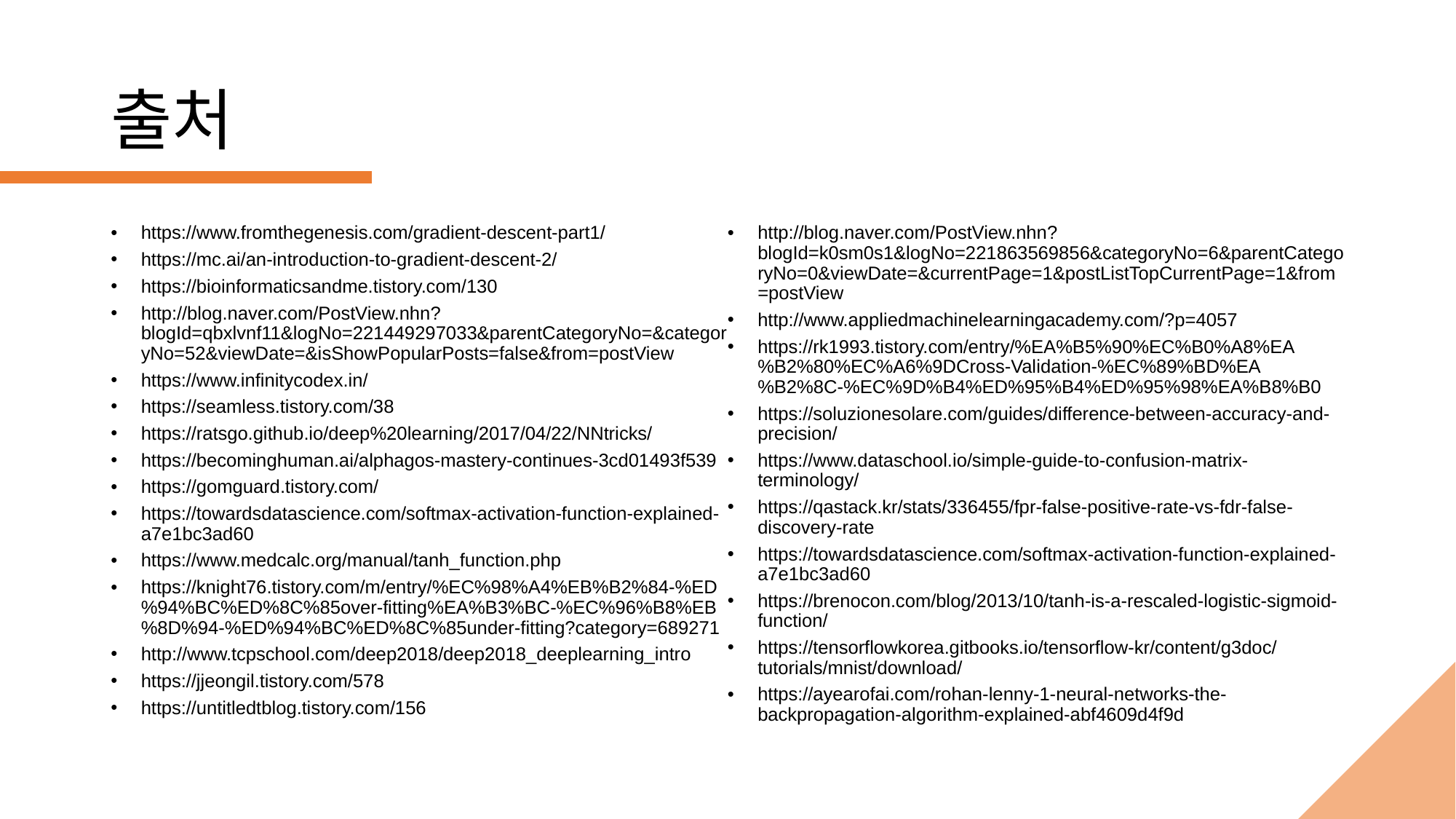

# 출처
https://www.fromthegenesis.com/gradient-descent-part1/
https://mc.ai/an-introduction-to-gradient-descent-2/
https://bioinformaticsandme.tistory.com/130
http://blog.naver.com/PostView.nhn?blogId=qbxlvnf11&logNo=221449297033&parentCategoryNo=&categoryNo=52&viewDate=&isShowPopularPosts=false&from=postView
https://www.infinitycodex.in/
https://seamless.tistory.com/38
https://ratsgo.github.io/deep%20learning/2017/04/22/NNtricks/
https://becominghuman.ai/alphagos-mastery-continues-3cd01493f539
https://gomguard.tistory.com/
https://towardsdatascience.com/softmax-activation-function-explained-a7e1bc3ad60
https://www.medcalc.org/manual/tanh_function.php
https://knight76.tistory.com/m/entry/%EC%98%A4%EB%B2%84-%ED%94%BC%ED%8C%85over-fitting%EA%B3%BC-%EC%96%B8%EB%8D%94-%ED%94%BC%ED%8C%85under-fitting?category=689271
http://www.tcpschool.com/deep2018/deep2018_deeplearning_intro
https://jjeongil.tistory.com/578
https://untitledtblog.tistory.com/156
http://blog.naver.com/PostView.nhn?blogId=k0sm0s1&logNo=221863569856&categoryNo=6&parentCategoryNo=0&viewDate=&currentPage=1&postListTopCurrentPage=1&from=postView
http://www.appliedmachinelearningacademy.com/?p=4057
https://rk1993.tistory.com/entry/%EA%B5%90%EC%B0%A8%EA%B2%80%EC%A6%9DCross-Validation-%EC%89%BD%EA%B2%8C-%EC%9D%B4%ED%95%B4%ED%95%98%EA%B8%B0
https://soluzionesolare.com/guides/difference-between-accuracy-and-precision/
https://www.dataschool.io/simple-guide-to-confusion-matrix-terminology/
https://qastack.kr/stats/336455/fpr-false-positive-rate-vs-fdr-false-discovery-rate
https://towardsdatascience.com/softmax-activation-function-explained-a7e1bc3ad60
https://brenocon.com/blog/2013/10/tanh-is-a-rescaled-logistic-sigmoid-function/
https://tensorflowkorea.gitbooks.io/tensorflow-kr/content/g3doc/tutorials/mnist/download/
https://ayearofai.com/rohan-lenny-1-neural-networks-the-backpropagation-algorithm-explained-abf4609d4f9d